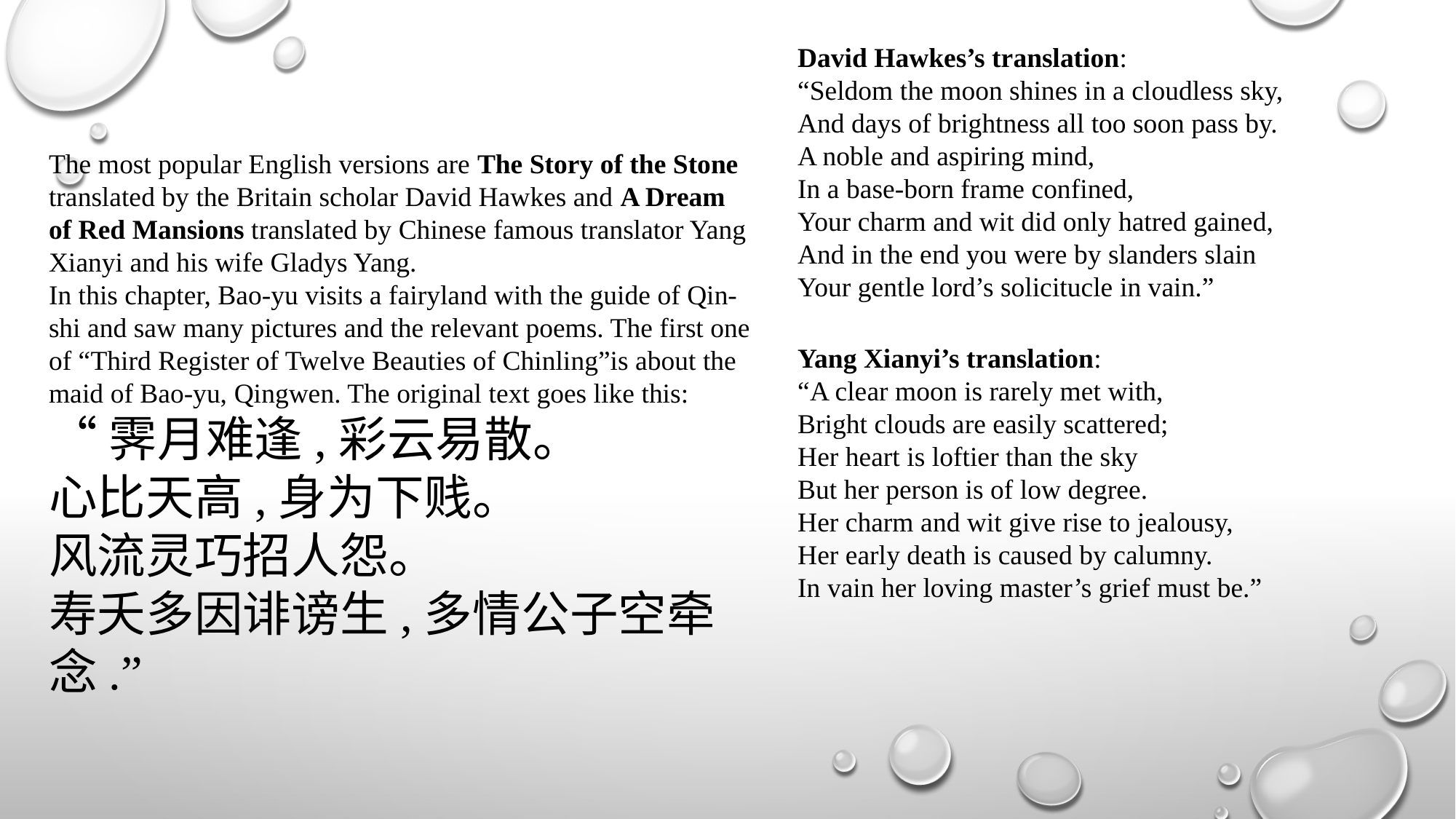

David Hawkes’s translation:
“Seldom the moon shines in a cloudless sky,
And days of brightness all too soon pass by.
A noble and aspiring mind,
In a base-born frame confined,
Your charm and wit did only hatred gained,
And in the end you were by slanders slain
Your gentle lord’s solicitucle in vain.”
The most popular English versions are The Story of the Stone translated by the Britain scholar David Hawkes and A Dream of Red Mansions translated by Chinese famous translator Yang Xianyi and his wife Gladys Yang.
In this chapter, Bao-yu visits a fairyland with the guide of Qin-shi and saw many pictures and the relevant poems. The first one of “Third Register of Twelve Beauties of Chinling”is about the maid of Bao-yu, Qingwen. The original text goes like this:
“霁月难逢,彩云易散。
心比天高,身为下贱。
风流灵巧招人怨。
寿夭多因诽谤生,多情公子空牵念.”
Yang Xianyi’s translation:
“A clear moon is rarely met with,
Bright clouds are easily scattered;
Her heart is loftier than the sky
But her person is of low degree.
Her charm and wit give rise to jealousy,
Her early death is caused by calumny.
In vain her loving master’s grief must be.”